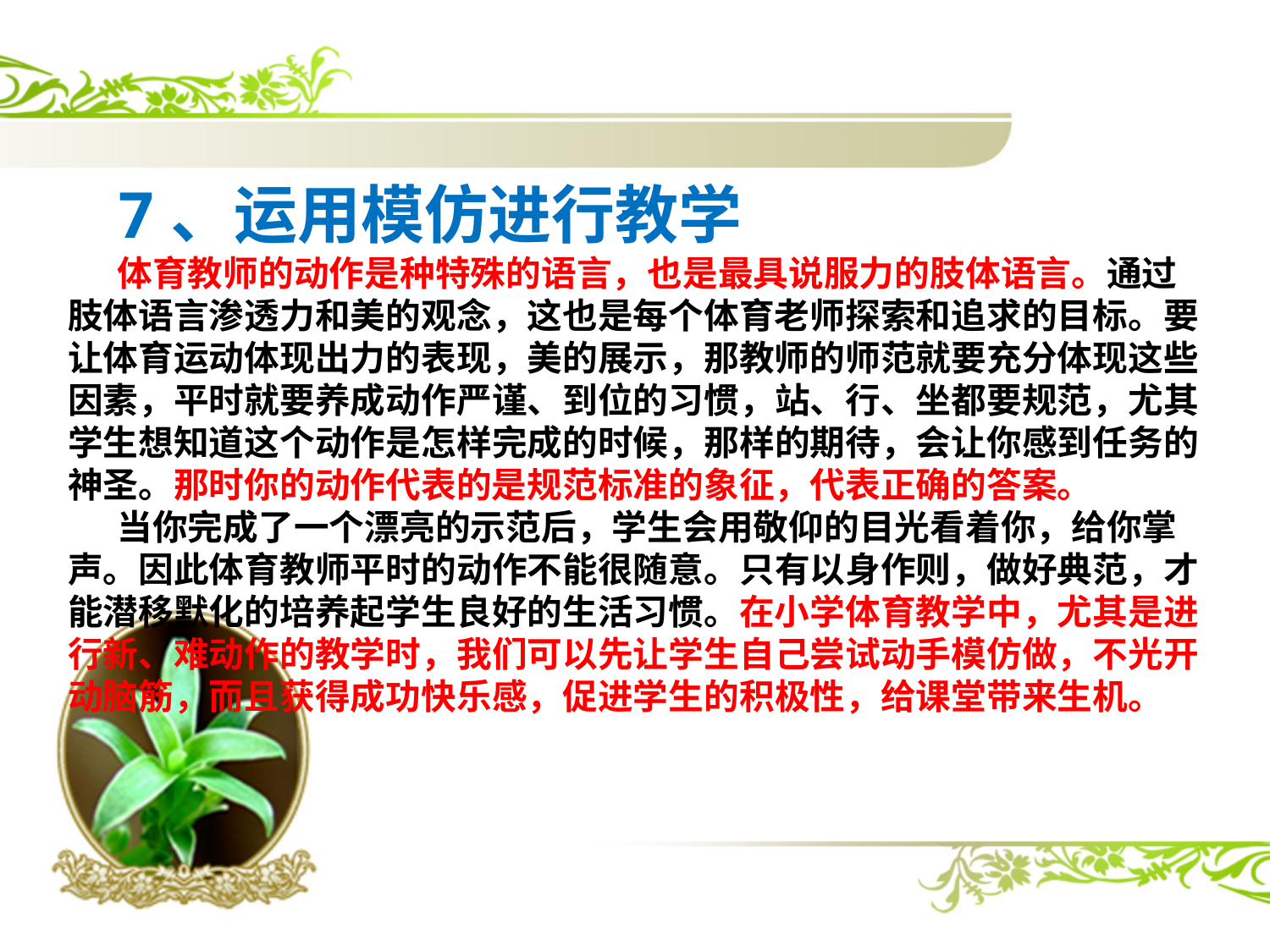

7、运用模仿进行教学
体育教师的动作是种特殊的语言，也是最具说服力的肢体语言。通过肢体语言渗透力和美的观念，这也是每个体育老师探索和追求的目标。要让体育运动体现出力的表现，美的展示，那教师的师范就要充分体现这些因素，平时就要养成动作严谨、到位的习惯，站、行、坐都要规范，尤其学生想知道这个动作是怎样完成的时候，那样的期待，会让你感到任务的神圣。那时你的动作代表的是规范标准的象征，代表正确的答案。
当你完成了一个漂亮的示范后，学生会用敬仰的目光看着你，给你掌声。因此体育教师平时的动作不能很随意。只有以身作则，做好典范，才能潜移默化的培养起学生良好的生活习惯。在小学体育教学中，尤其是进行新、难动作的教学时，我们可以先让学生自己尝试动手模仿做，不光开动脑筋，而且获得成功快乐感，促进学生的积极性，给课堂带来生机。